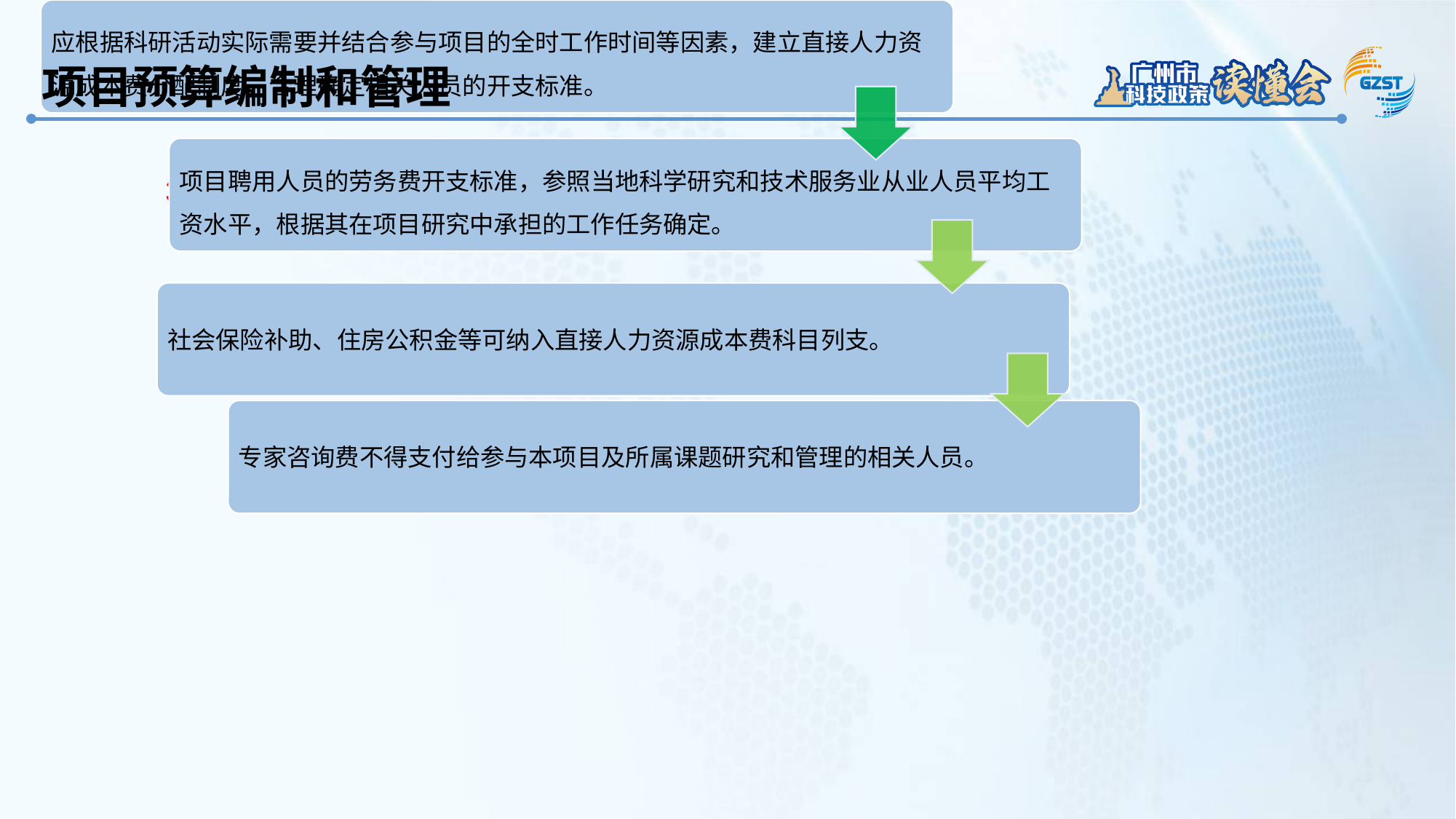

项目预算编制和管理
3. 直接人力资源成本费
应根据科研活动实际需要并结合参与项目的全时工作时间等因素，建立直接人力资源成本费分配制度，合理确定相关人员的开支标准。
项目聘用人员的劳务费开支标准，参照当地科学研究和技术服务业从业人员平均工资水平，根据其在项目研究中承担的工作任务确定。
社会保险补助、住房公积金等可纳入直接人力资源成本费科目列支。
专家咨询费不得支付给参与本项目及所属课题研究和管理的相关人员。